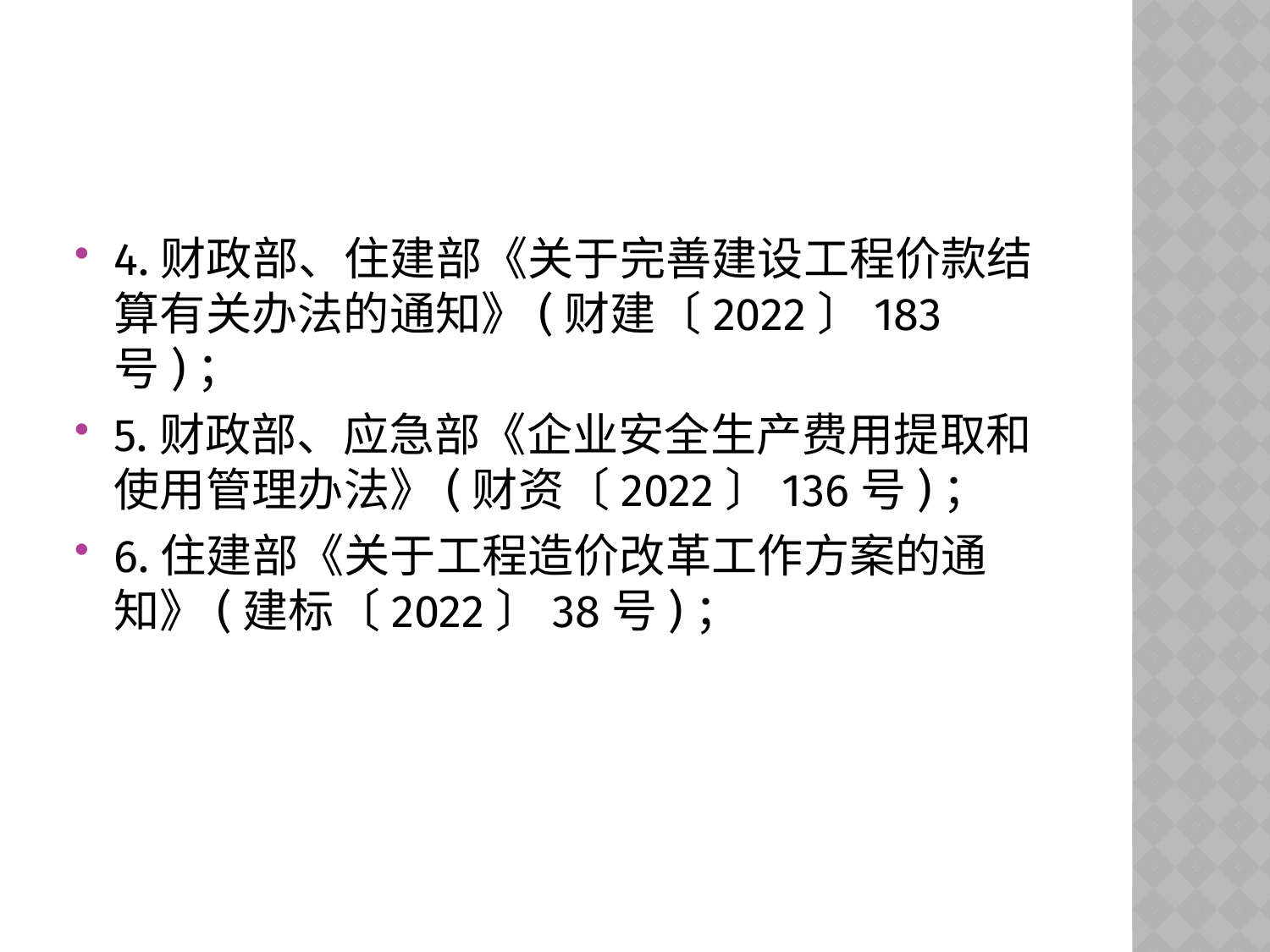

#
4.财政部、住建部《关于完善建设工程价款结算有关办法的通知》(财建〔2022〕183号)；
5.财政部、应急部《企业安全生产费用提取和使用管理办法》(财资〔2022〕136号)；
6.住建部《关于工程造价改革工作方案的通知》(建标〔2022〕38号)；